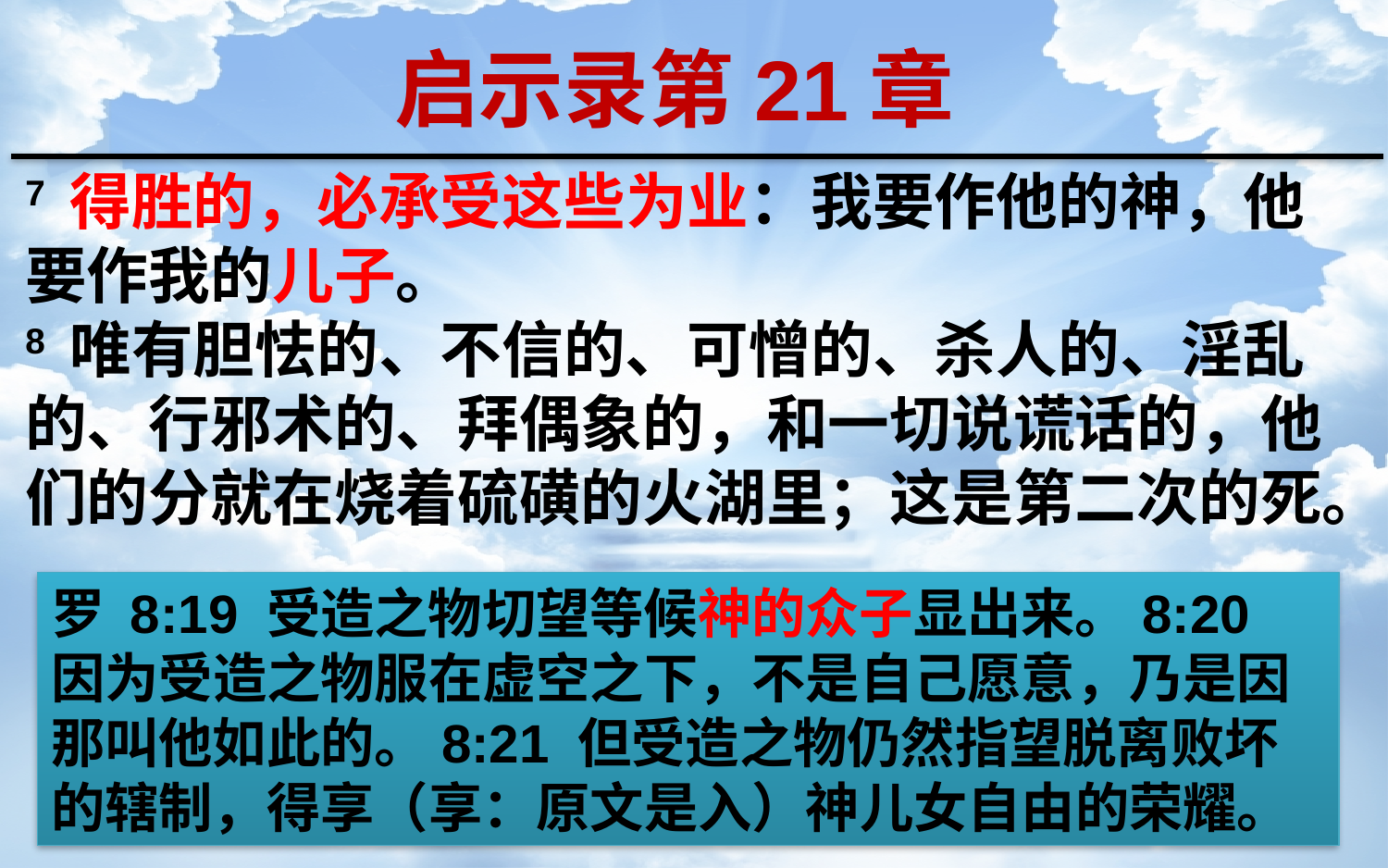

启示录第21章
7 得胜的，必承受这些为业：我要作他的神，他要作我的儿子。
8 唯有胆怯的、不信的、可憎的、杀人的、淫乱的、行邪术的、拜偶象的，和一切说谎话的，他们的分就在烧着硫磺的火湖里；这是第二次的死。
罗 8:19 受造之物切望等候神的众子显出来。8:20 因为受造之物服在虚空之下，不是自己愿意，乃是因那叫他如此的。8:21 但受造之物仍然指望脱离败坏的辖制，得享（享：原文是入）神儿女自由的荣耀。